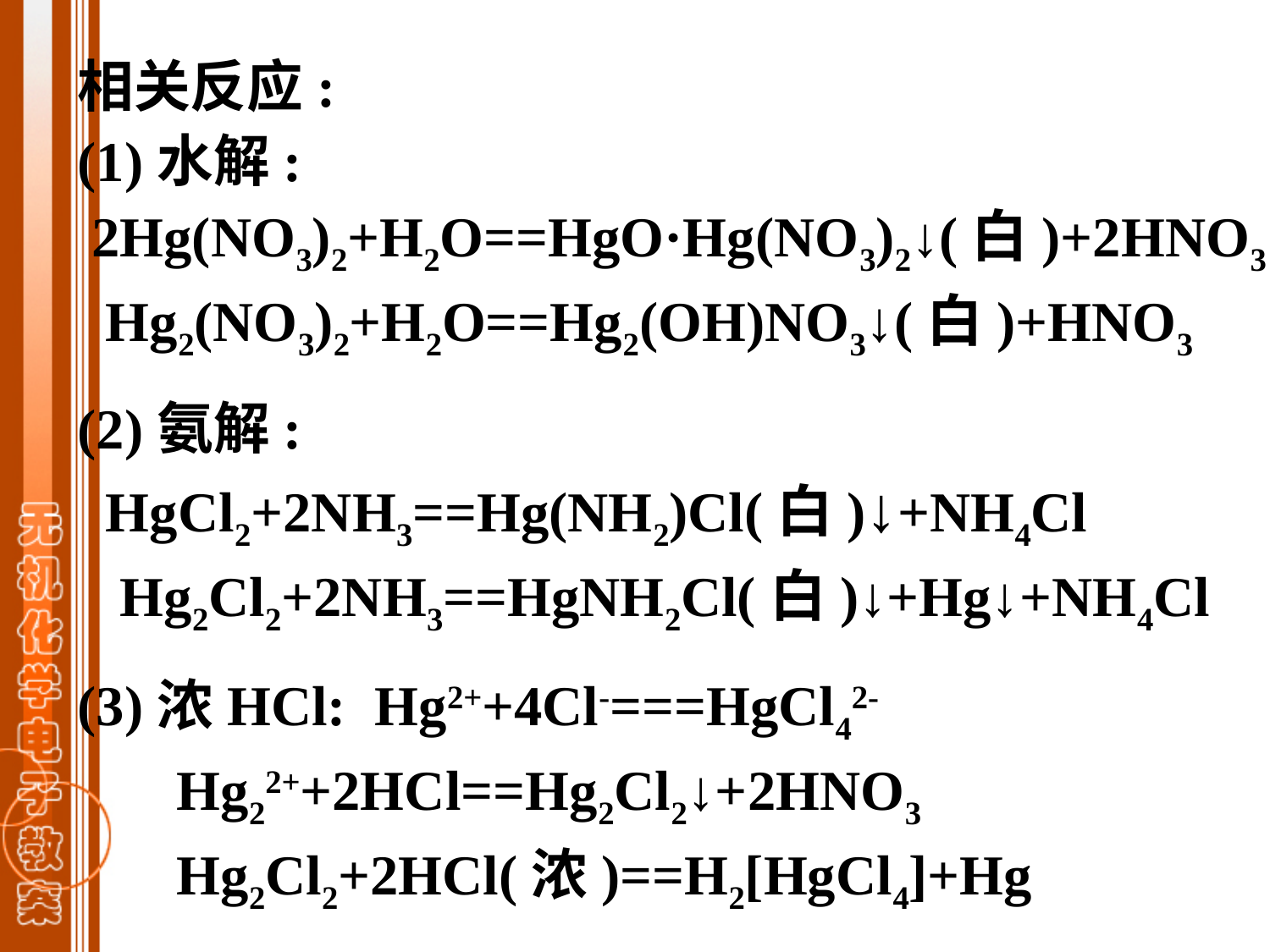

相关反应:
(1)水解:
 2Hg(NO3)2+H2O==HgO·Hg(NO3)2↓(白)+2HNO3
  Hg2(NO3)2+H2O==Hg2(OH)NO3↓(白)+HNO3
(2)氨解:  
  HgCl2+2NH3==Hg(NH2)Cl(白)↓+NH4Cl
   Hg2Cl2+2NH3==HgNH2Cl(白)↓+Hg↓+NH4Cl
(3)浓HCl:  Hg2++4Cl-===HgCl42-
       Hg22++2HCl==Hg2Cl2↓+2HNO3
       Hg2Cl2+2HCl(浓)==H2[HgCl4]+Hg